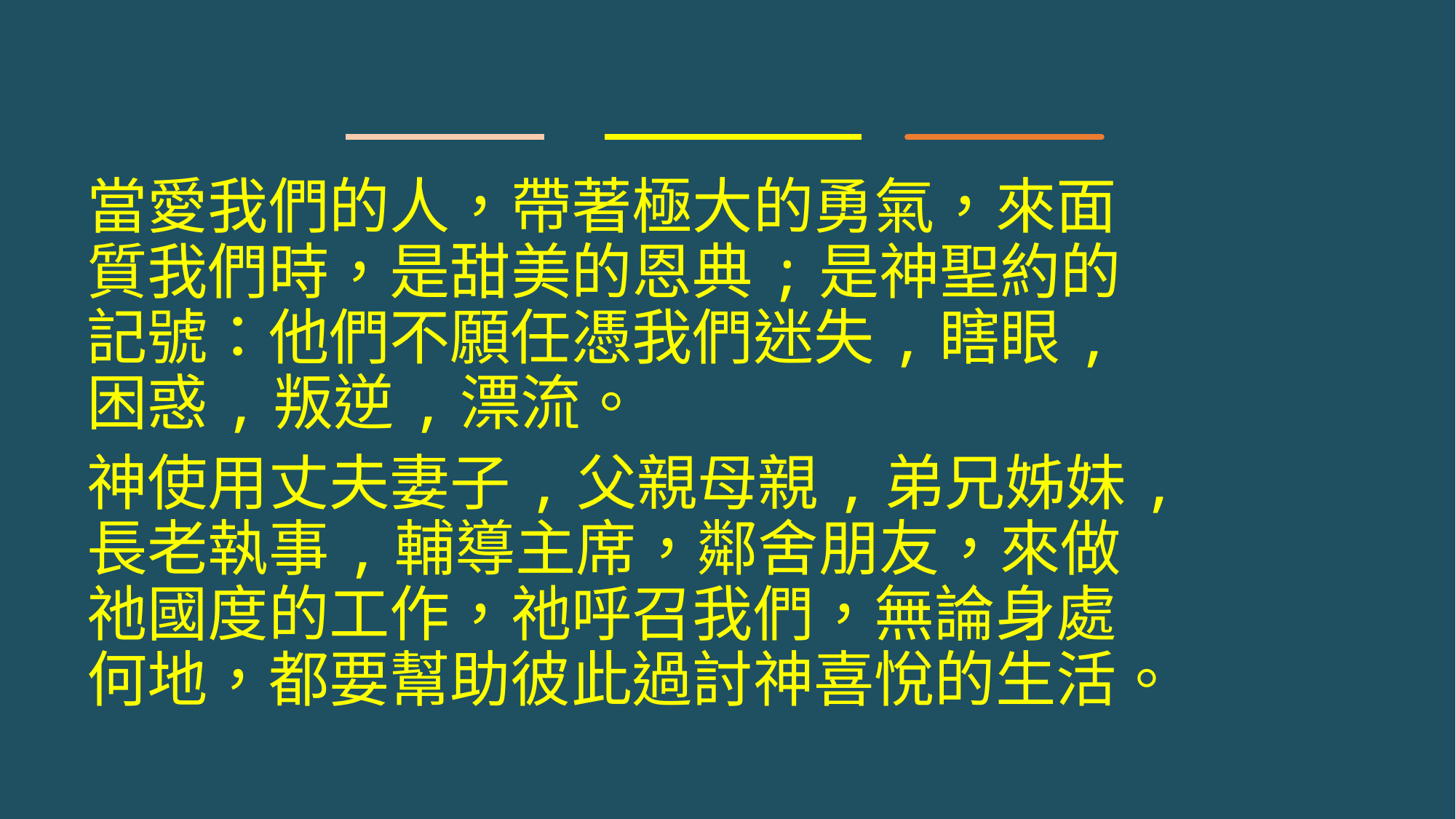

當愛我們的人，帶著極大的勇氣，來面質我們時，是甜美的恩典;是神聖約的記號：他們不願任憑我們迷失,瞎眼,困惑,叛逆,漂流。
神使用丈夫妻子,父親母親,弟兄姊妹,長老執事,輔導主席，鄰舍朋友，來做祂國度的工作，祂呼召我們，無論身處何地，都要幫助彼此過討神喜悅的生活。